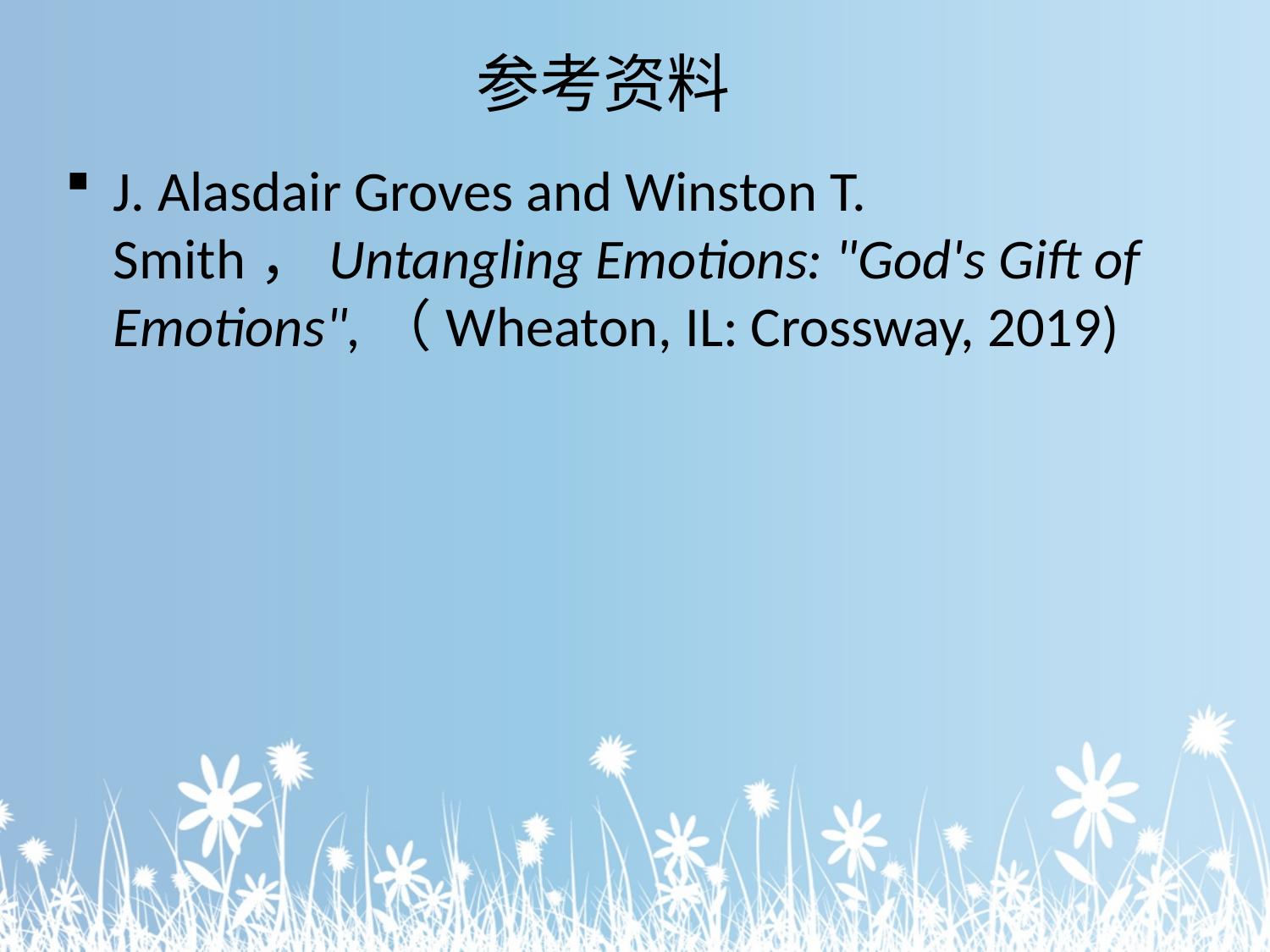

# 参考资料
J. Alasdair Groves and Winston T. Smith，Untangling Emotions: "God's Gift of Emotions",（Wheaton, IL: Crossway, 2019)